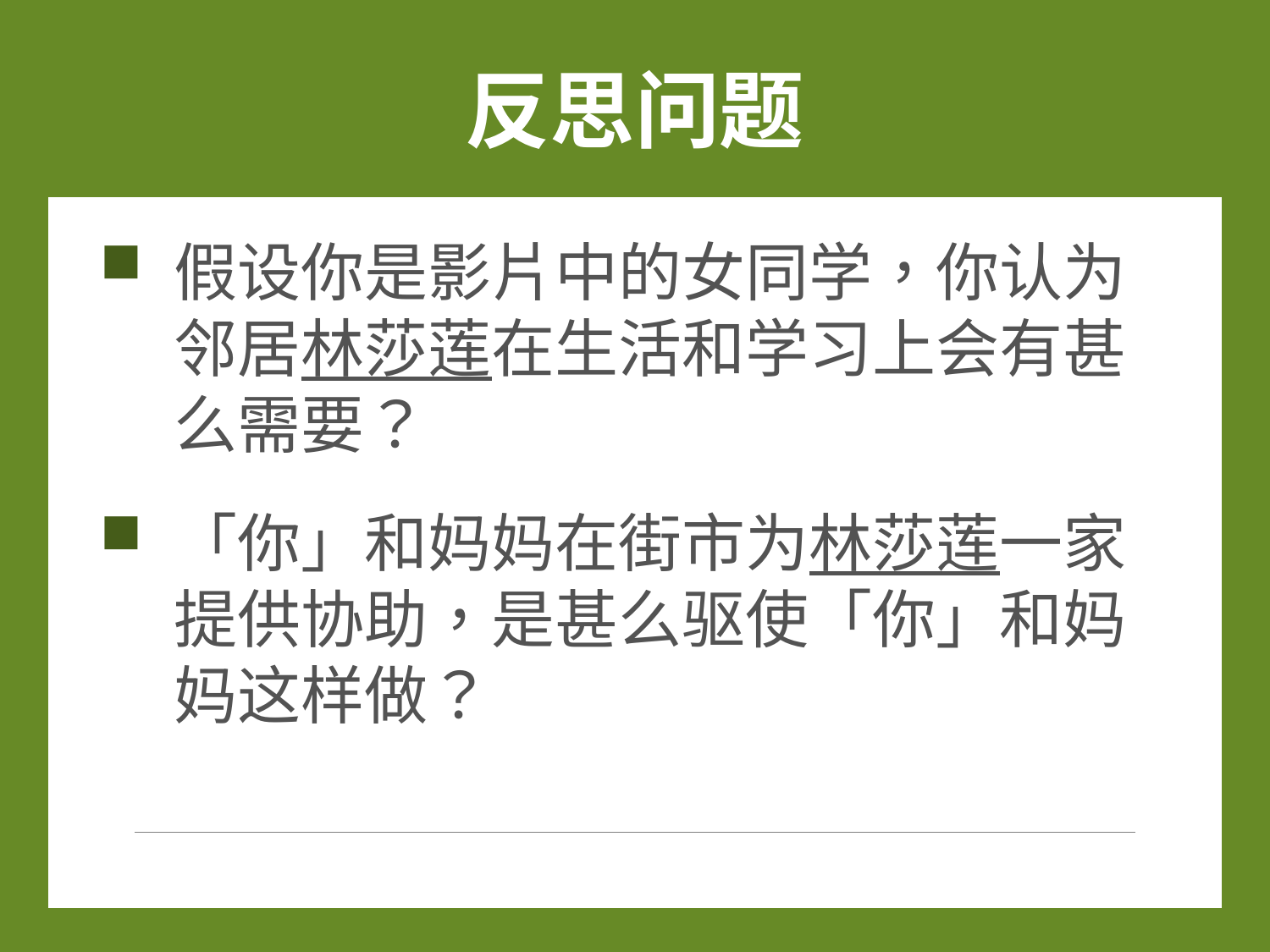

反思问题
假设你是影片中的女同学，你认为邻居林莎莲在生活和学习上会有甚么需要？
「你」和妈妈在街市为林莎莲一家提供协助，是甚么驱使「你」和妈妈这样做？